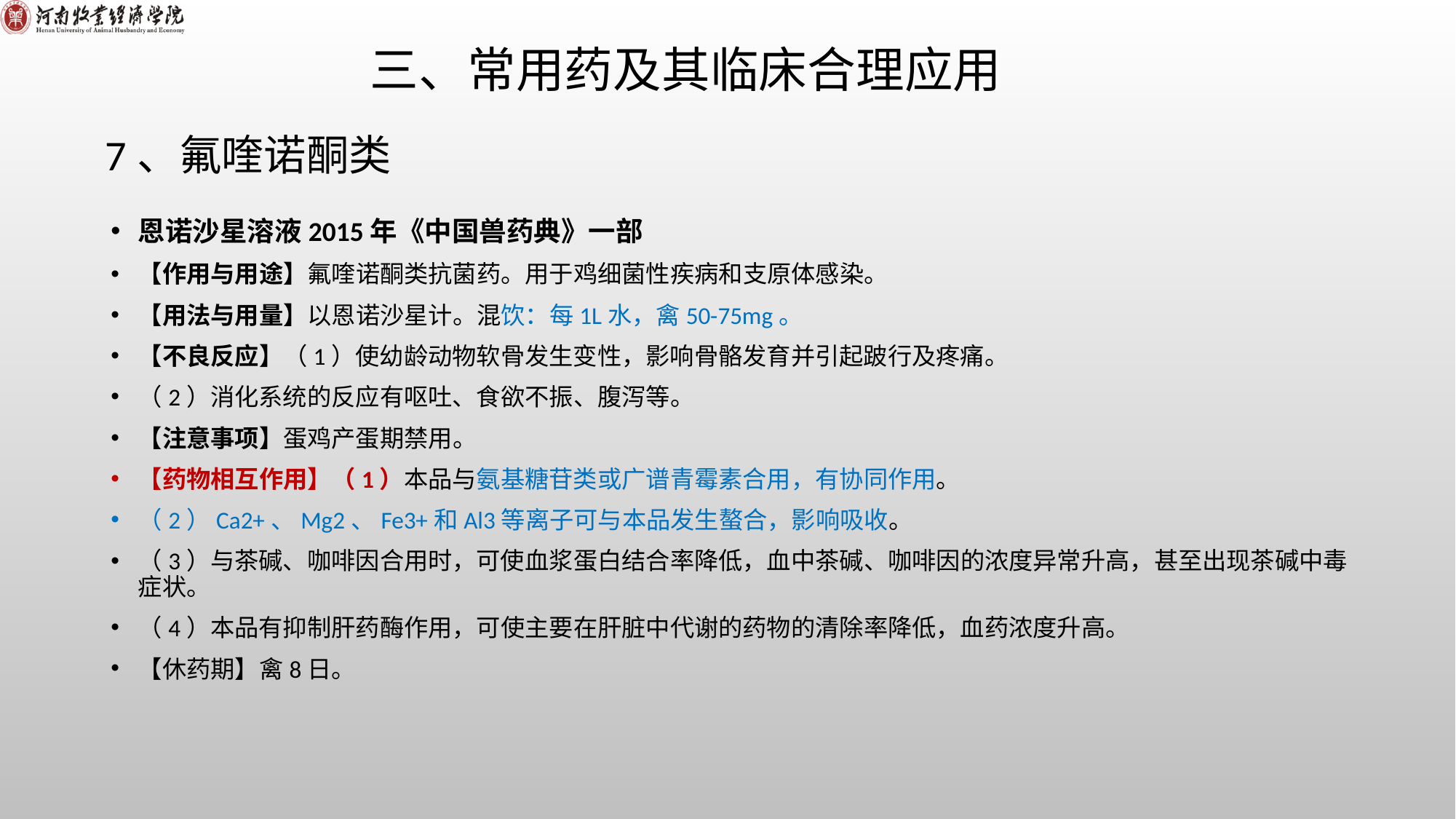

# 三、常用药及其临床合理应用
7、氟喹诺酮类
恩诺沙星溶液2015年《中国兽药典》一部
【作用与用途】氟喹诺酮类抗菌药。用于鸡细菌性疾病和支原体感染。
【用法与用量】以恩诺沙星计。混饮：每1L水，禽50-75mg。
【不良反应】（1）使幼龄动物软骨发生变性，影响骨骼发育并引起跛行及疼痛。
（2）消化系统的反应有呕吐、食欲不振、腹泻等。
【注意事项】蛋鸡产蛋期禁用。
【药物相互作用】（1）本品与氨基糖苷类或广谱青霉素合用，有协同作用。
（2）Ca2+、Mg2、Fe3+和Al3等离子可与本品发生螯合，影响吸收。
（3）与茶碱、咖啡因合用时，可使血浆蛋白结合率降低，血中茶碱、咖啡因的浓度异常升高，甚至出现茶碱中毒症状。
（4）本品有抑制肝药酶作用，可使主要在肝脏中代谢的药物的清除率降低，血药浓度升高。
【休药期】禽8日。